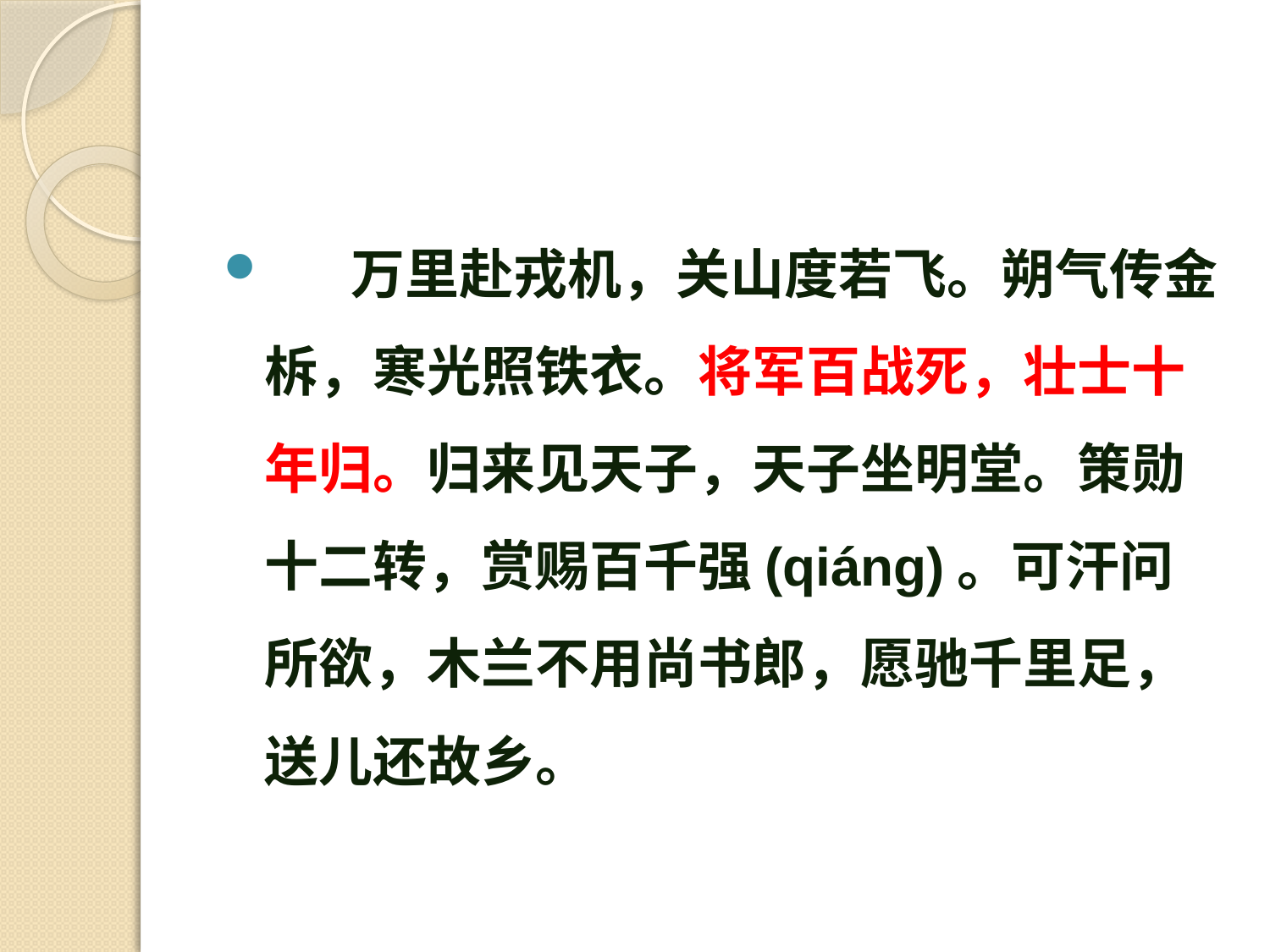

#
      万里赴戎机，关山度若飞。朔气传金柝，寒光照铁衣。将军百战死，壮士十年归。归来见天子，天子坐明堂。策勋十二转，赏赐百千强(qiáng)。可汗问所欲，木兰不用尚书郎，愿驰千里足，送儿还故乡。